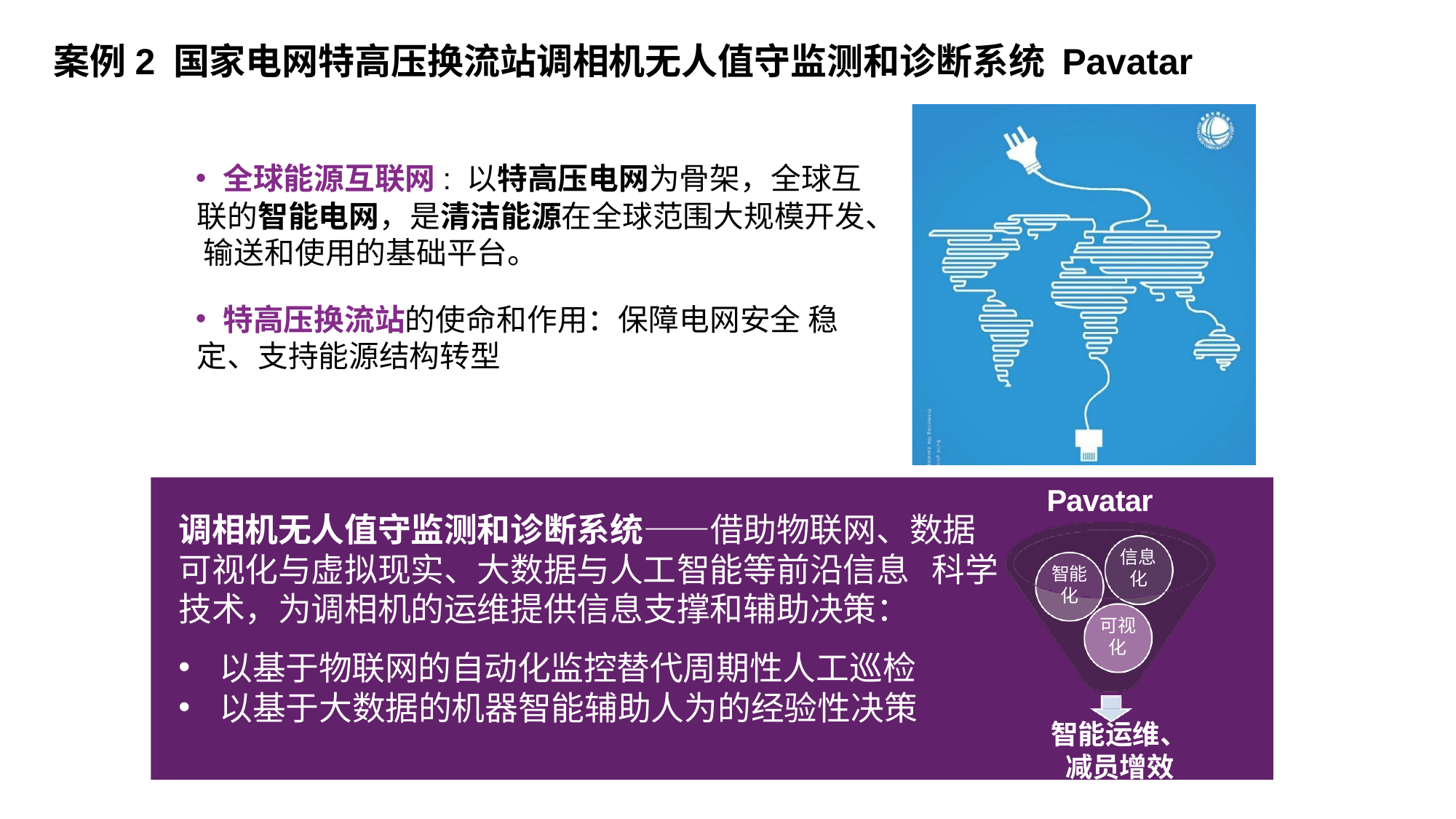

案例2	国家电网特高压换流站调相机无人值守监测和诊断系统 Pavatar

全球能源互联网: 以特高压电网为骨架，全球互
联的智能电网，是清洁能源在全球范围大规模开发、 输送和使用的基础平台。
特高压换流站的使命和作用：保障电网安全 稳
定、支持能源结构转型

Pavatar
调相机无人值守监测和诊断系统——借助物联网、数据 可视化与虚拟现实、大数据与人工智能等前沿信息	科学 技术，为调相机的运维提供信息支撑和辅助决策：
以基于物联网的自动化监控替代周期性人工巡检
以基于大数据的机器智能辅助人为的经验性决策

信息
化
智能
化
可视
化

智能运维、
减员增效